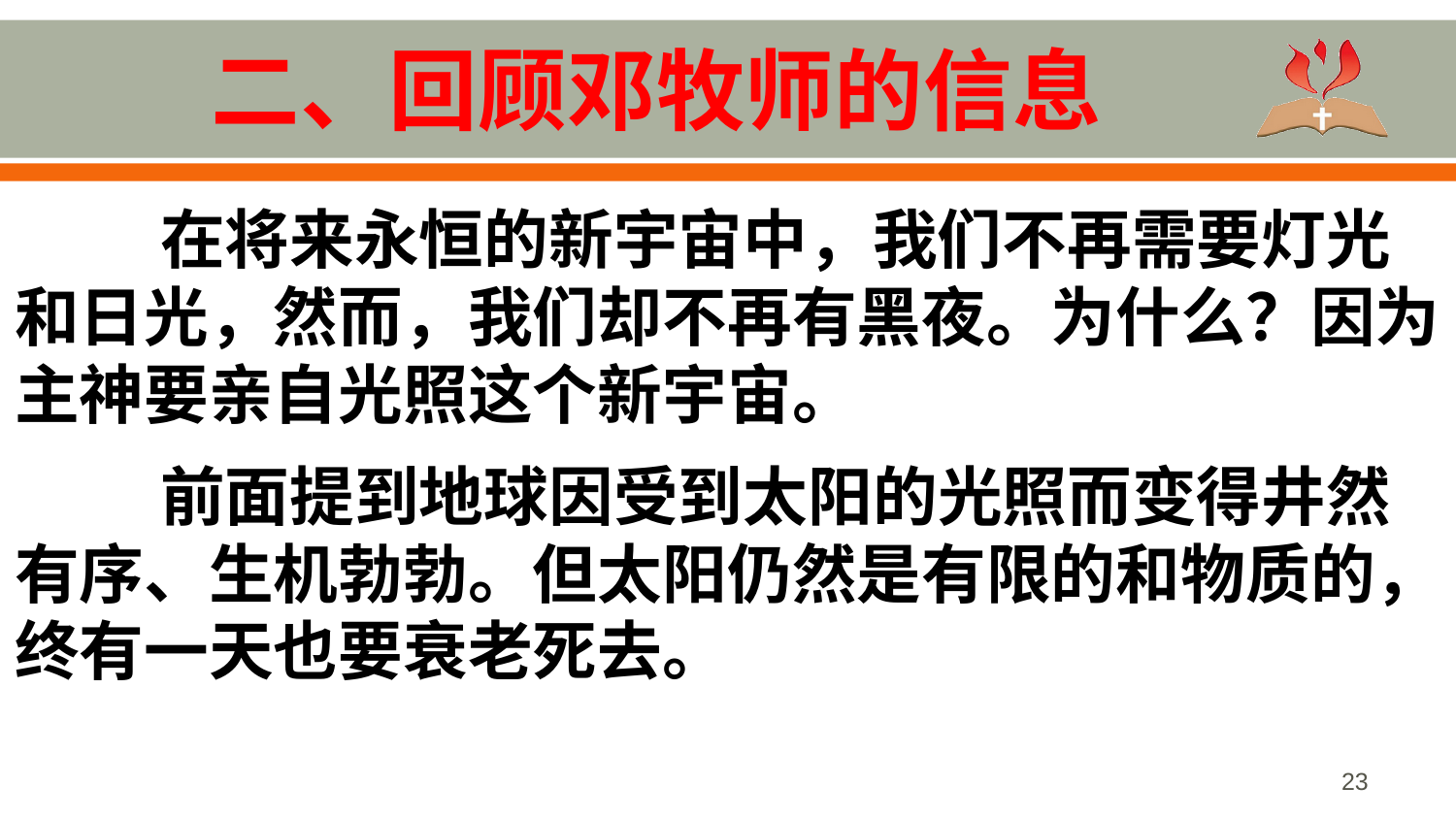

# 二、回顾邓牧师的信息
	在将来永恒的新宇宙中，我们不再需要灯光和日光，然而，我们却不再有黑夜。为什么？因为主神要亲自光照这个新宇宙。
	前面提到地球因受到太阳的光照而变得井然有序、生机勃勃。但太阳仍然是有限的和物质的，终有一天也要衰老死去。

23